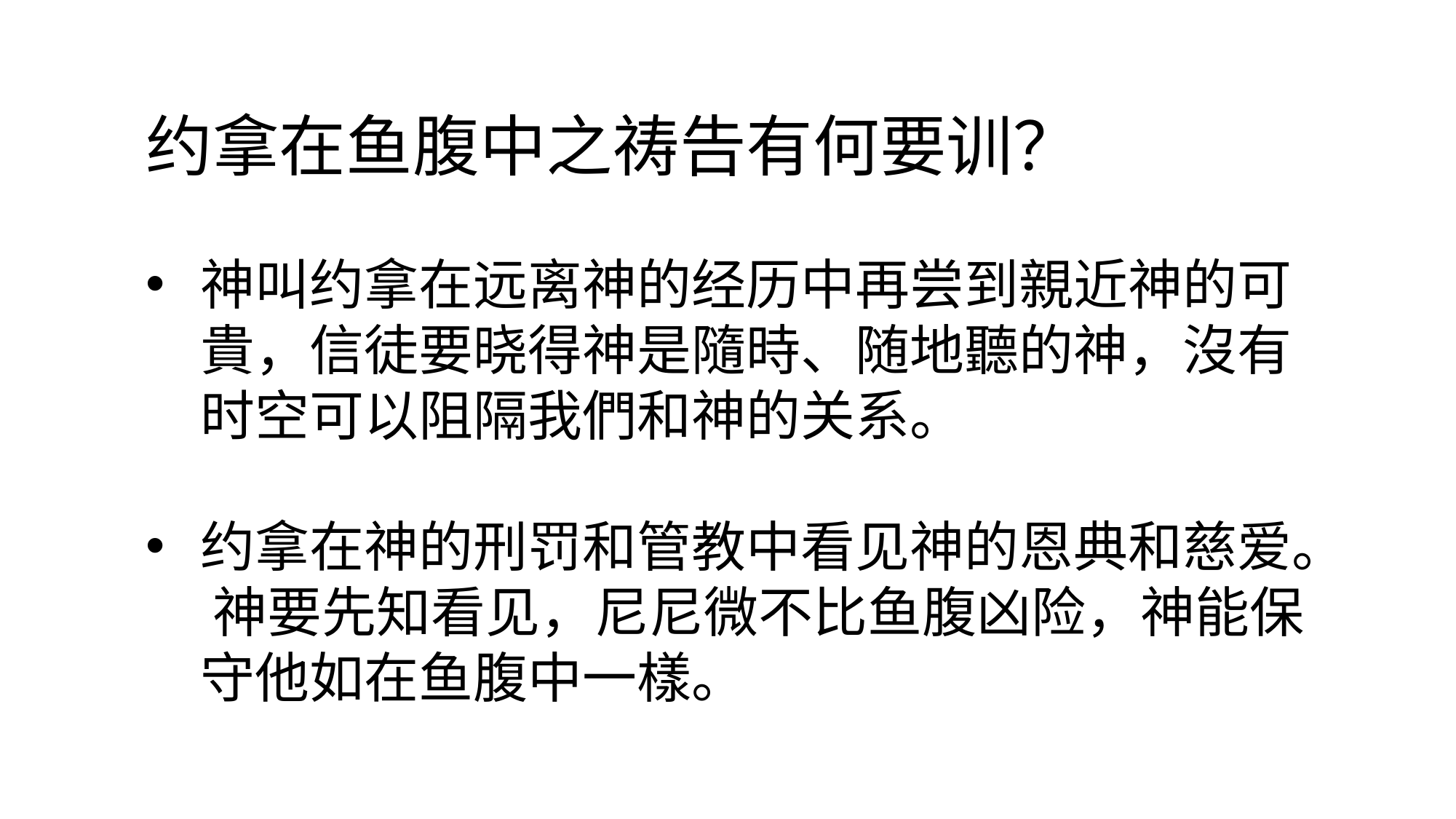

约拿在鱼腹中之祷告有何要训？

神叫约拿在远离神的经历中再尝到親近神的可貴，信徒要晓得神是隨時、随地聽的神，沒有时空可以阻隔我們和神的关系。

约拿在神的刑罚和管教中看见神的恩典和慈爱。 神要先知看见，尼尼微不比鱼腹凶险，神能保守他如在鱼腹中一樣。